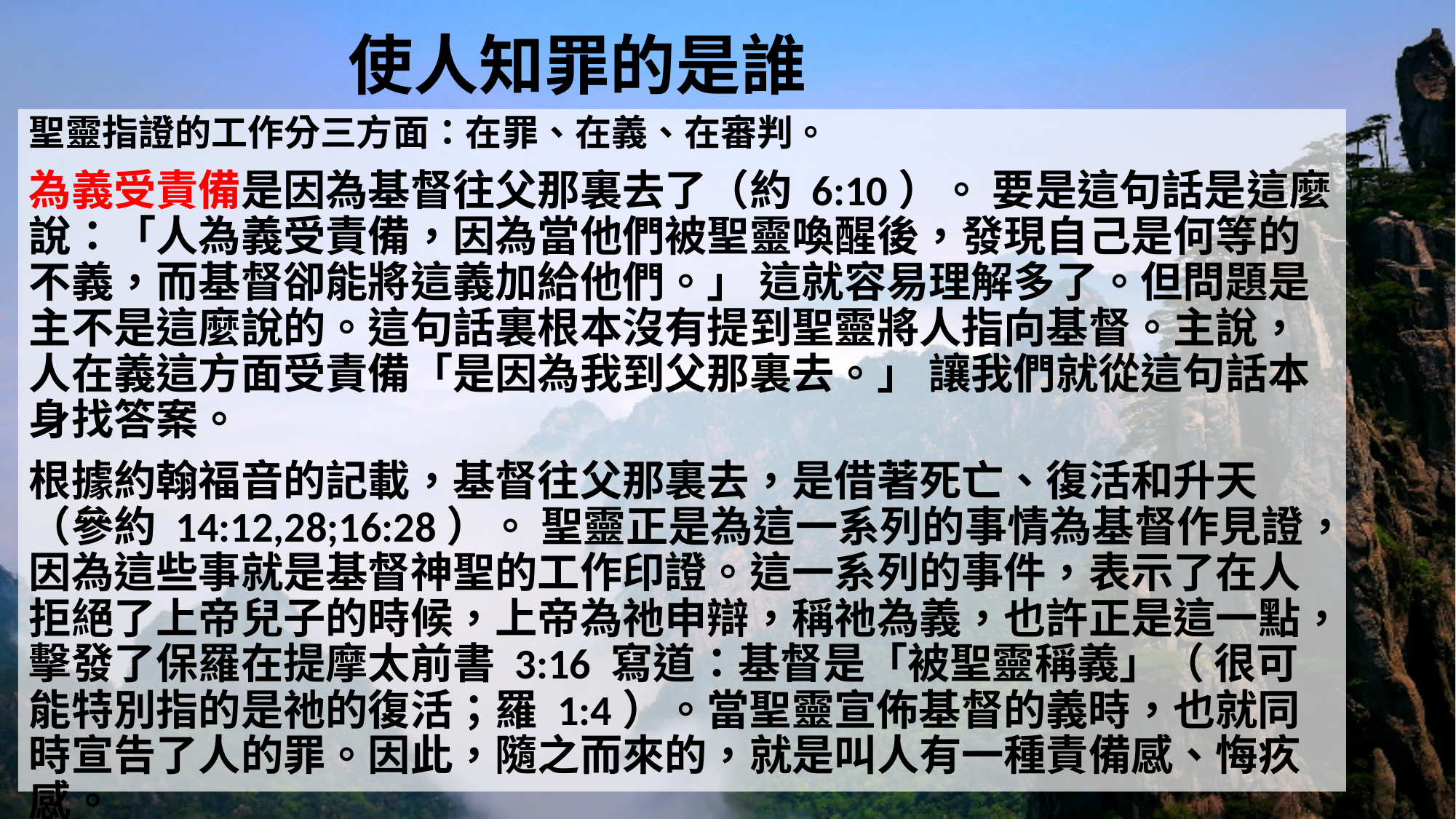

# 使人知罪的是誰
聖靈指證的工作分三方面：在罪、在義、在審判。
為義受責備是因為基督往父那裏去了（約 6:10）。 要是這句話是這麼說：「人為義受責備，因為當他們被聖靈喚醒後，發現自己是何等的不義，而基督卻能將這義加給他們。」 這就容易理解多了。但問題是主不是這麼說的。這句話裏根本沒有提到聖靈將人指向基督。主說，人在義這方面受責備「是因為我到父那裏去。」 讓我們就從這句話本身找答案。
根據約翰福音的記載，基督往父那裏去，是借著死亡、復活和升天（參約 14:12,28;16:28）。 聖靈正是為這一系列的事情為基督作見證，因為這些事就是基督神聖的工作印證。這一系列的事件，表示了在人拒絕了上帝兒子的時候，上帝為祂申辯，稱祂為義，也許正是這一點，擊發了保羅在提摩太前書 3:16 寫道：基督是「被聖靈稱義」（ 很可能特別指的是祂的復活；羅 1:4）。當聖靈宣佈基督的義時，也就同時宣告了人的罪。因此，隨之而來的，就是叫人有一種責備感、悔疚感。